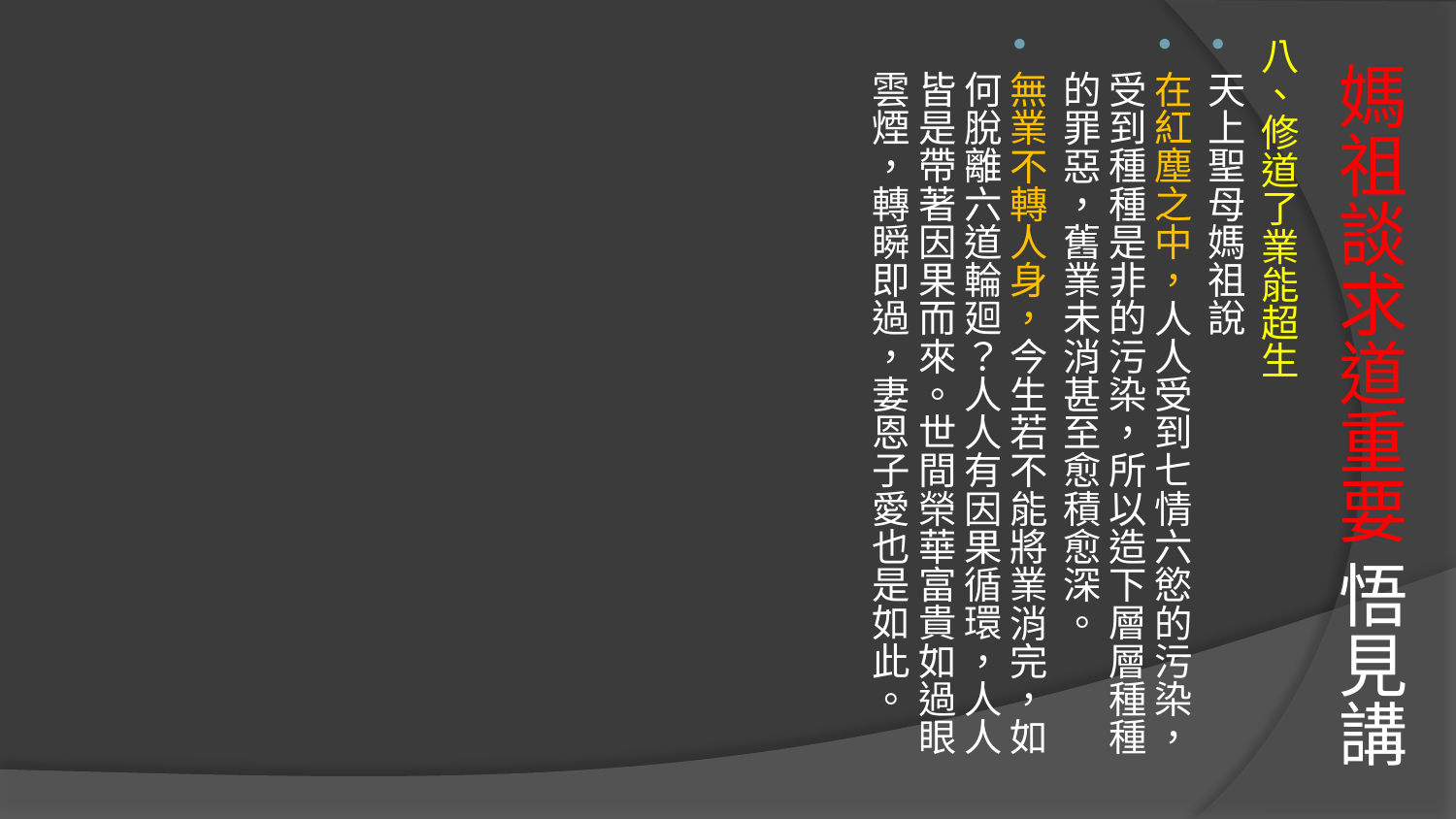

八、修道了業能超生
天上聖母媽祖說
在紅塵之中，人人受到七情六慾的污染，受到種種是非的污染，所以造下層層種種的罪惡，舊業未消甚至愈積愈深。
無業不轉人身，今生若不能將業消完，如何脫離六道輪廻？人人有因果循環，人人皆是帶著因果而來。世間榮華富貴如過眼雲煙，轉瞬即過，妻恩子愛也是如此。

# 媽祖談求道重要 悟見講